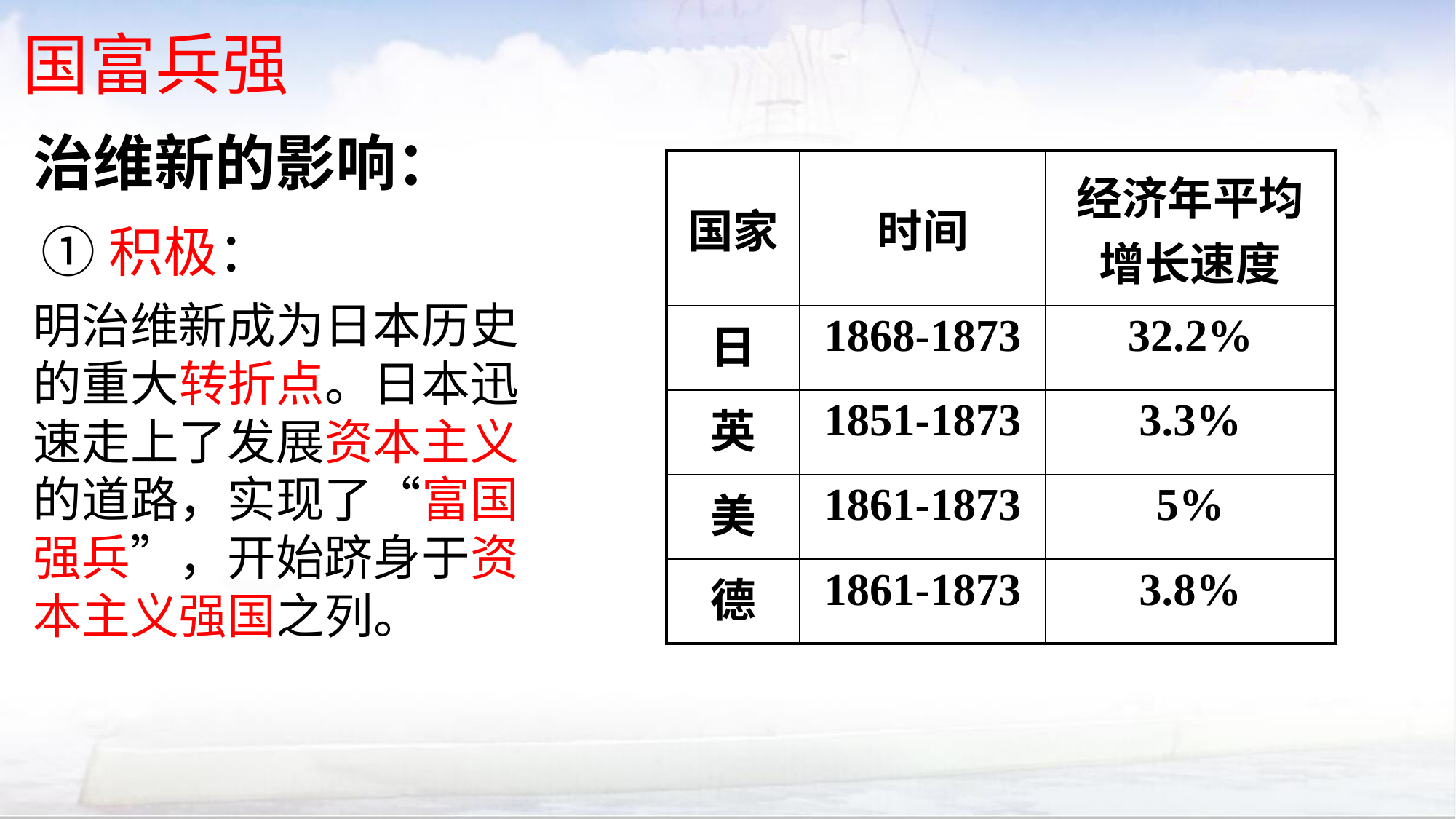

国富兵强
治维新的影响：
| 国家 | 时间 | 经济年平均增长速度 |
| --- | --- | --- |
| 日 | 1868-1873 | 32.2% |
| 英 | 1851-1873 | 3.3% |
| 美 | 1861-1873 | 5% |
| 德 | 1861-1873 | 3.8% |
①积极：
明治维新成为日本历史的重大转折点。日本迅速走上了发展资本主义的道路，实现了“富国强兵”，开始跻身于资本主义强国之列。